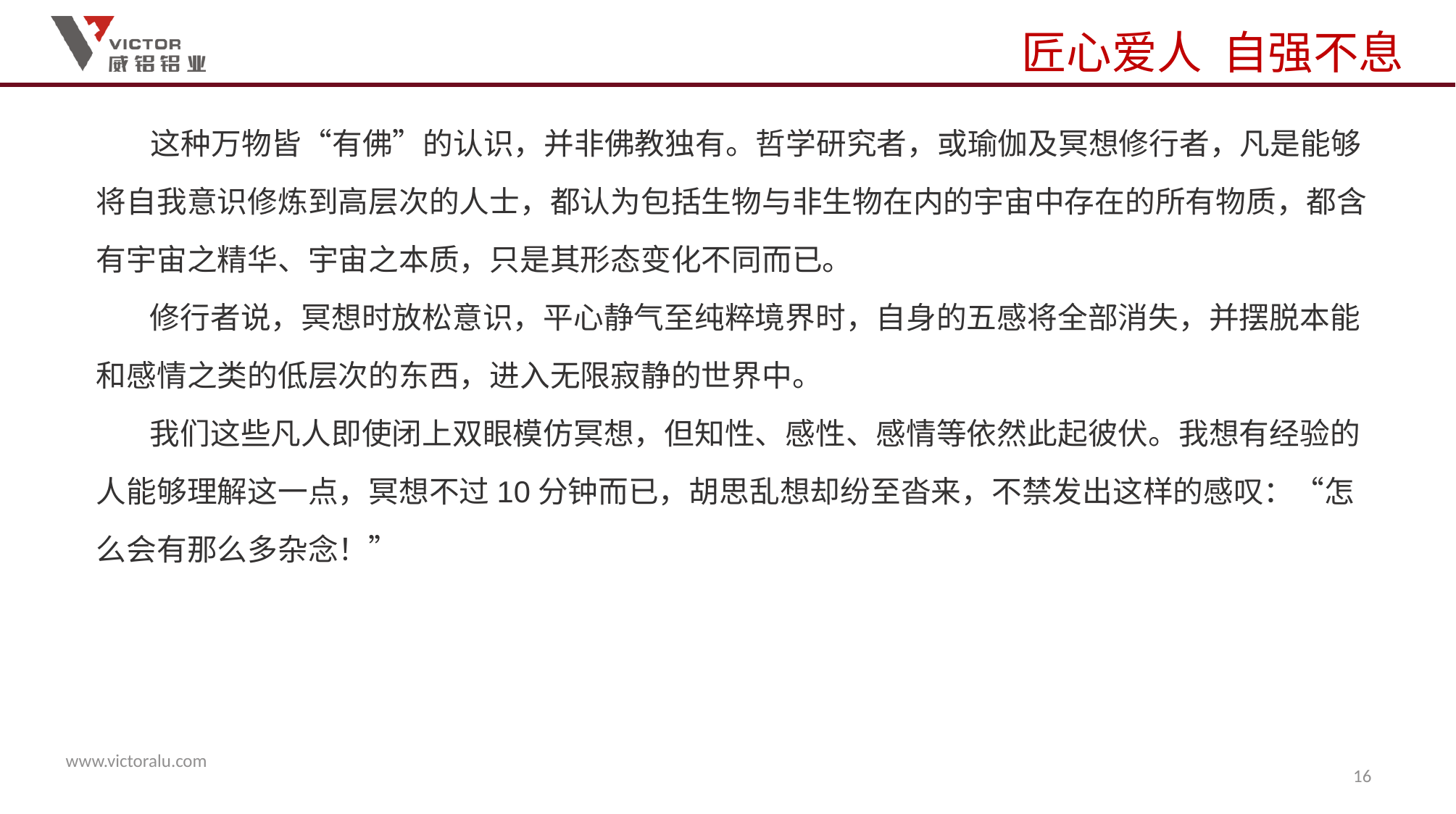

这种万物皆“有佛”的认识，并非佛教独有。哲学研究者，或瑜伽及冥想修行者，凡是能够将自我意识修炼到高层次的人士，都认为包括生物与非生物在内的宇宙中存在的所有物质，都含有宇宙之精华、宇宙之本质，只是其形态变化不同而已。
        修行者说，冥想时放松意识，平心静气至纯粹境界时，自身的五感将全部消失，并摆脱本能和感情之类的低层次的东西，进入无限寂静的世界中。
        我们这些凡人即使闭上双眼模仿冥想，但知性、感性、感情等依然此起彼伏。我想有经验的人能够理解这一点，冥想不过10分钟而已，胡思乱想却纷至沓来，不禁发出这样的感叹：“怎么会有那么多杂念！”
16